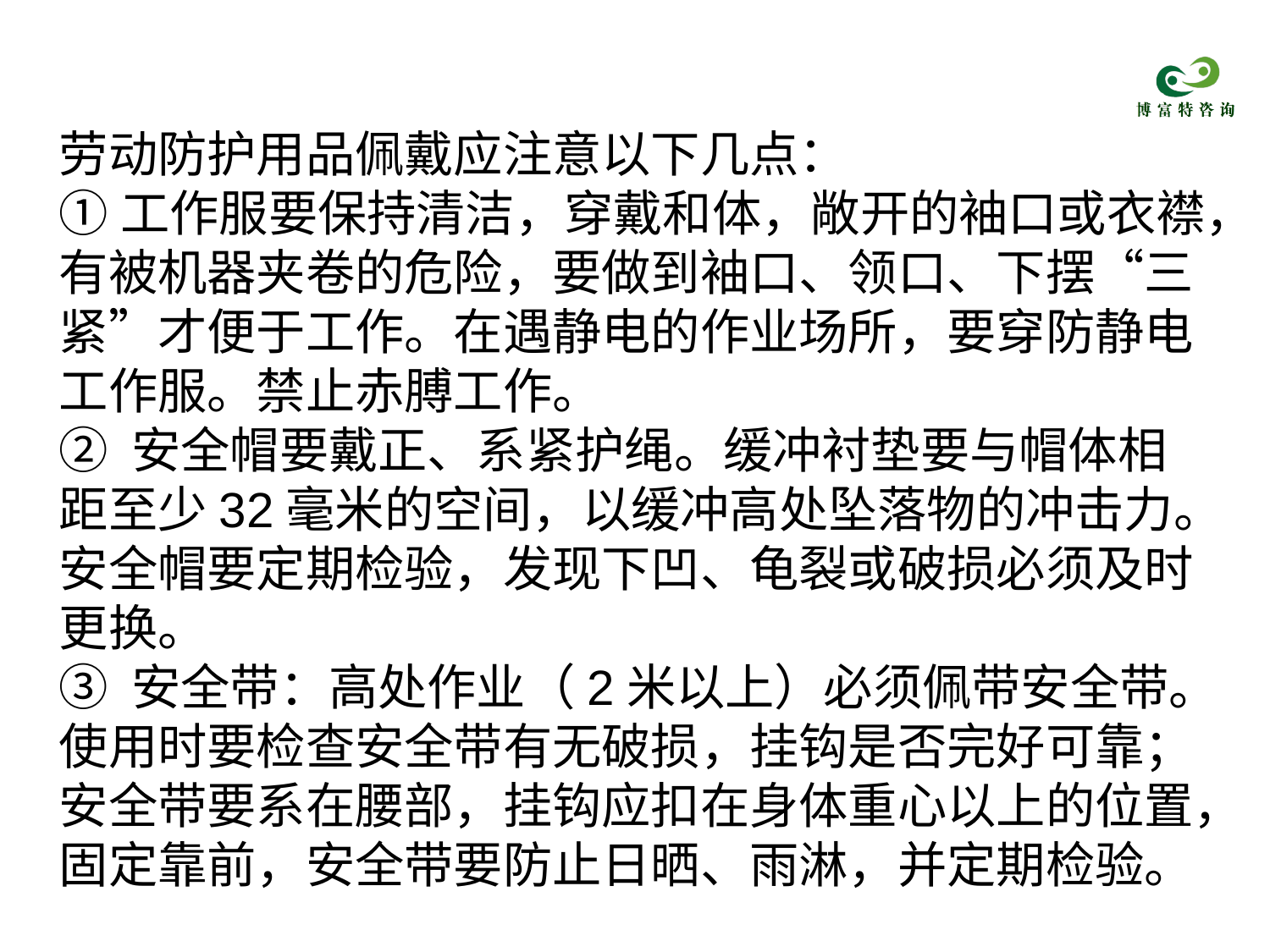

劳动防护用品佩戴应注意以下几点：
①工作服要保持清洁，穿戴和体，敞开的袖口或衣襟，有被机器夹卷的危险，要做到袖口、领口、下摆“三紧”才便于工作。在遇静电的作业场所，要穿防静电工作服。禁止赤膊工作。
② 安全帽要戴正、系紧护绳。缓冲衬垫要与帽体相距至少32毫米的空间，以缓冲高处坠落物的冲击力。安全帽要定期检验，发现下凹、龟裂或破损必须及时更换。
③ 安全带：高处作业（2米以上）必须佩带安全带。使用时要检查安全带有无破损，挂钩是否完好可靠；安全带要系在腰部，挂钩应扣在身体重心以上的位置，固定靠前，安全带要防止日晒、雨淋，并定期检验。